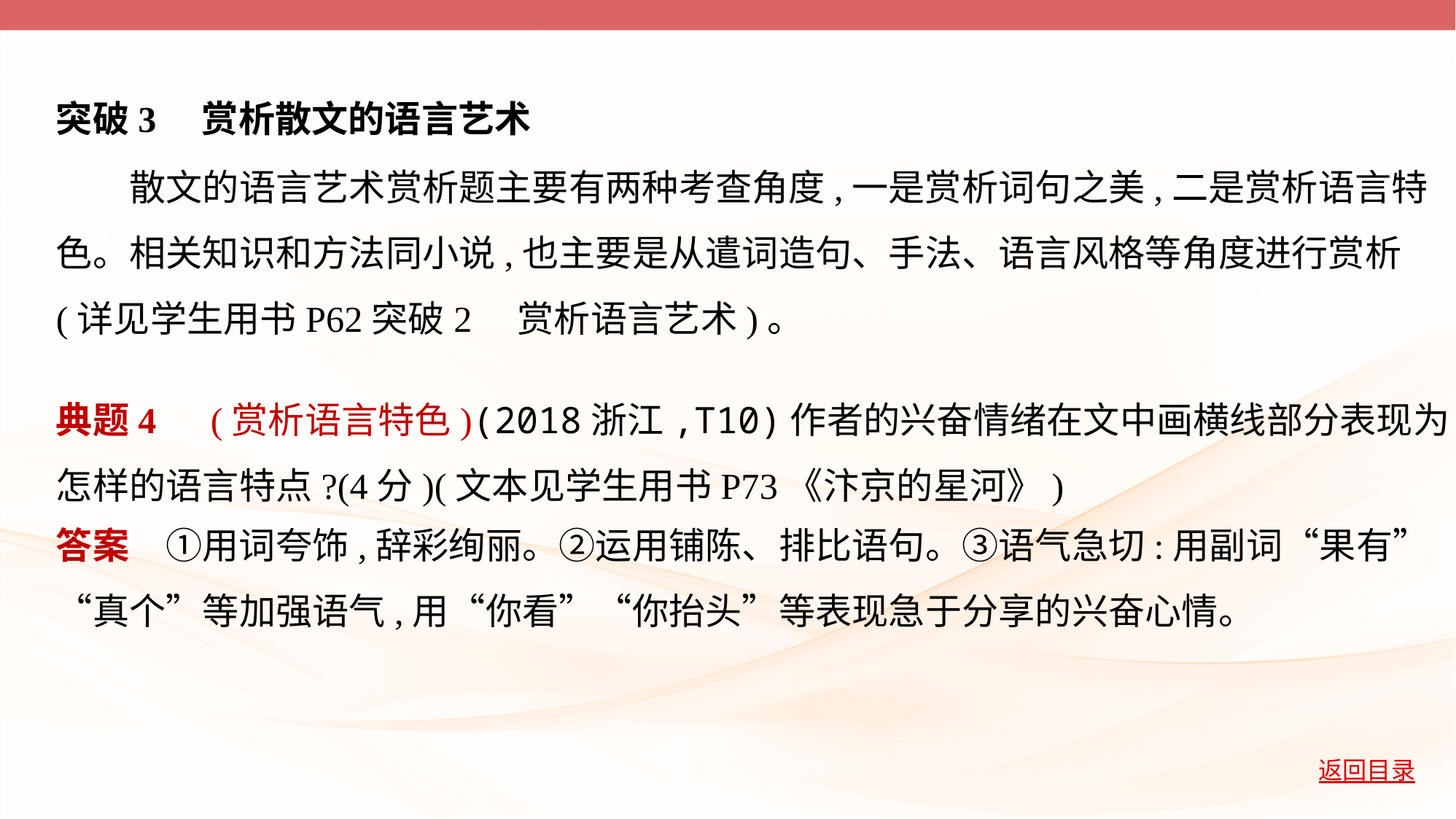

突破3　赏析散文的语言艺术
　　散文的语言艺术赏析题主要有两种考查角度,一是赏析词句之美,二是赏析语言特
色。相关知识和方法同小说,也主要是从遣词造句、手法、语言风格等角度进行赏析
(详见学生用书P62突破2　赏析语言艺术)。
典题4　(赏析语言特色)(2018浙江,T10)作者的兴奋情绪在文中画横线部分表现为
怎样的语言特点?(4分)(文本见学生用书P73《汴京的星河》)

答案　①用词夸饰,辞彩绚丽。②运用铺陈、排比语句。③语气急切:用副词“果有”
“真个”等加强语气,用“你看”“你抬头”等表现急于分享的兴奋心情。